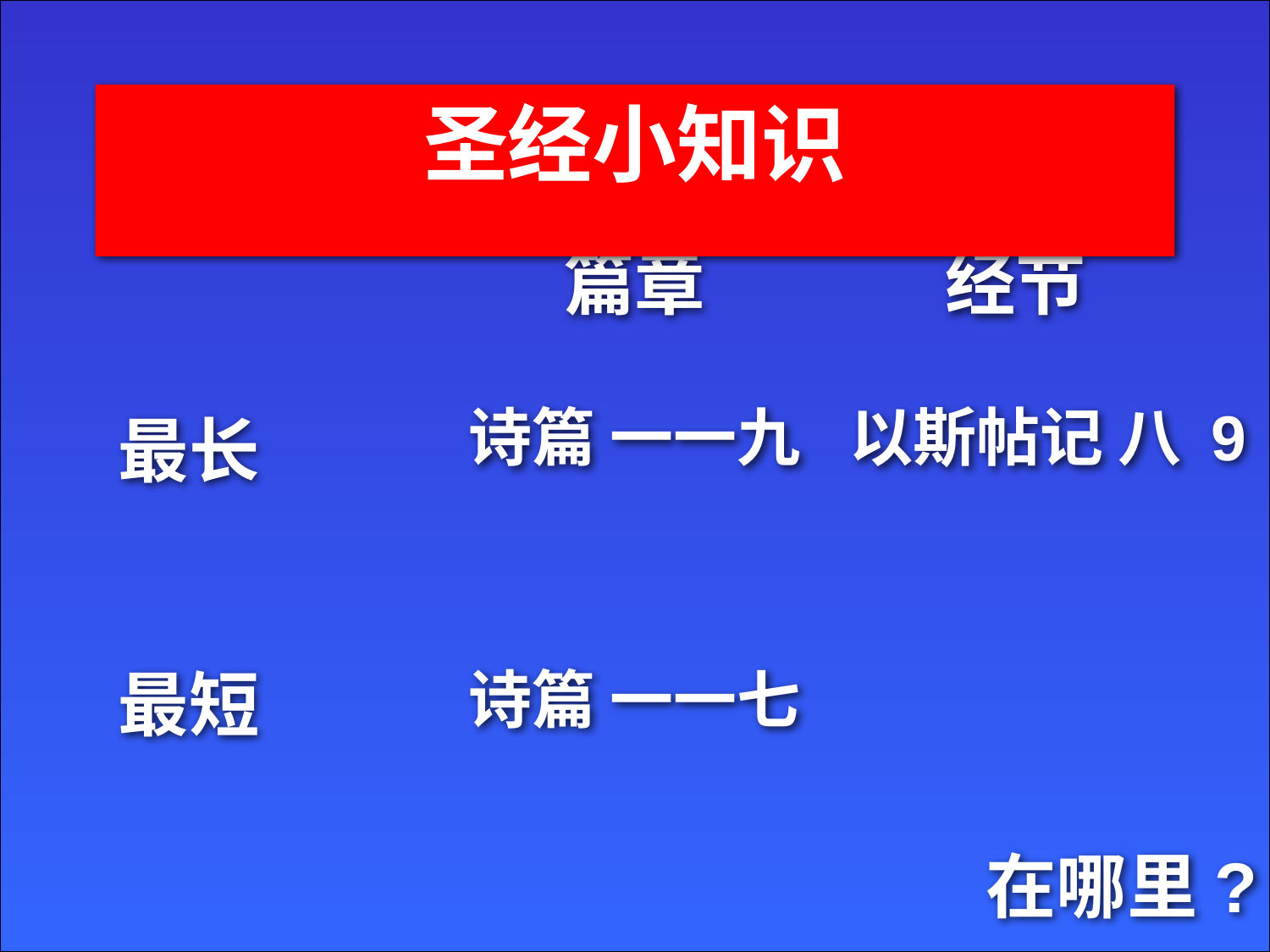

圣经小知识
篇章
经节
诗篇 一一九
以斯帖记 八 9
最长
最短
诗篇 一一七
在哪里?